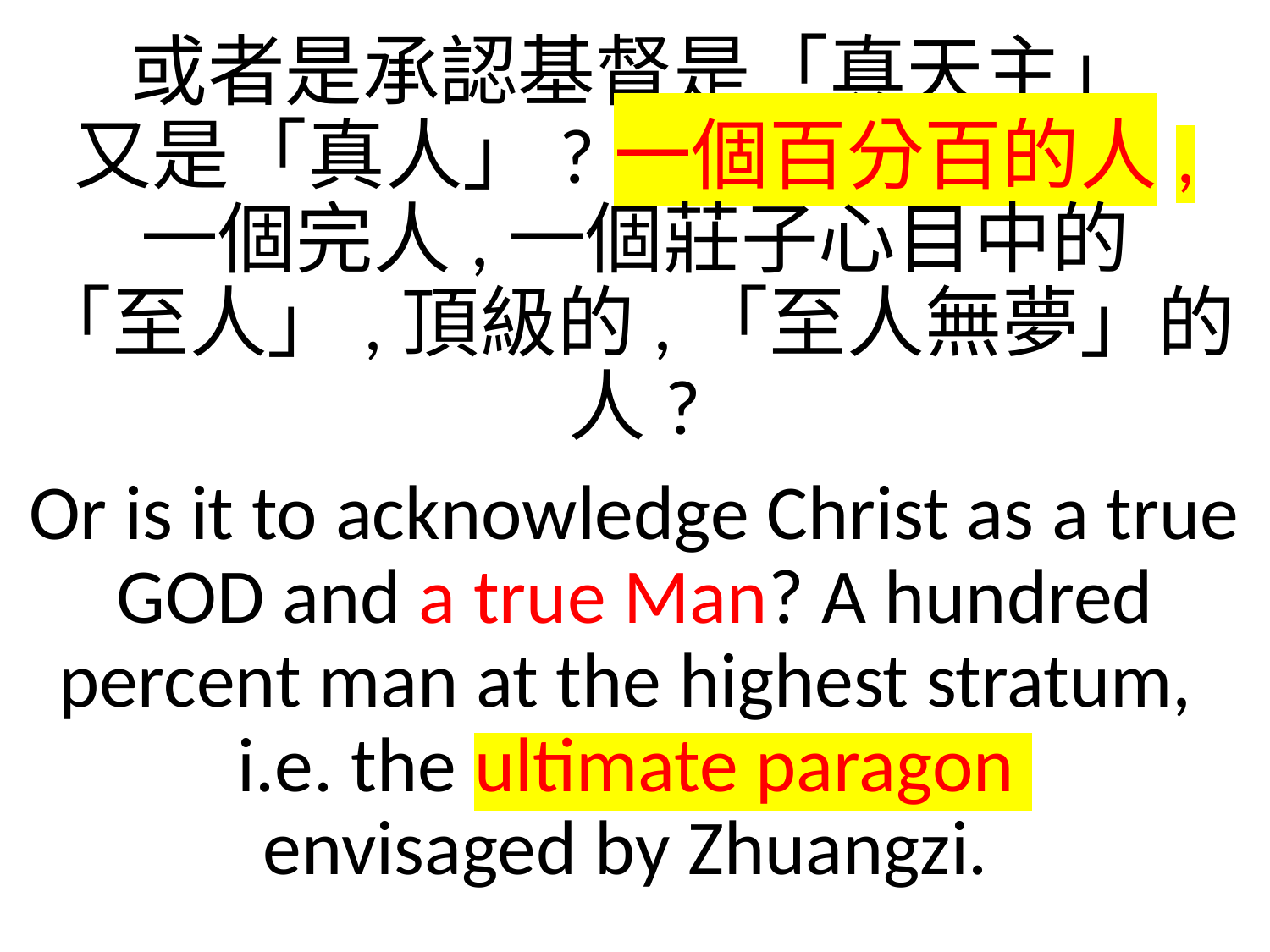

或者是承認基督是「真天主」
又是「真人」?一個百分百的人,
一個完人,一個莊子心目中的
「至人」,頂級的,「至人無夢」的人?
Or is it to acknowledge Christ as a true GOD and a true Man? A hundred percent man at the highest stratum,
i.e. the ultimate paragon
envisaged by Zhuangzi.